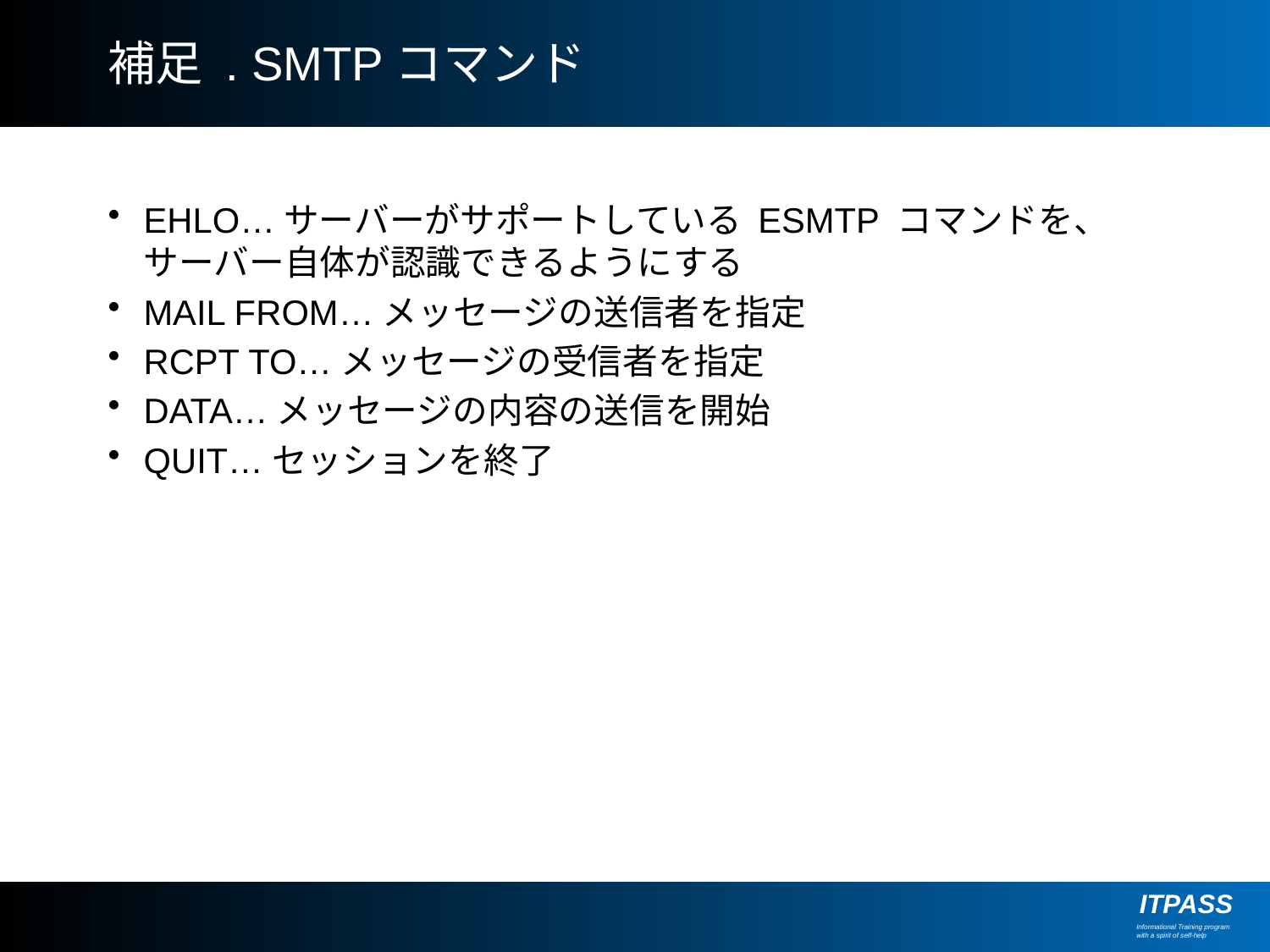

# 補足 . SMTPコマンド
EHLO…サーバーがサポートしている ESMTP コマンドを、サーバー自体が認識できるようにする
MAIL FROM…メッセージの送信者を指定
RCPT TO…メッセージの受信者を指定
DATA…メッセージの内容の送信を開始
QUIT…セッションを終了